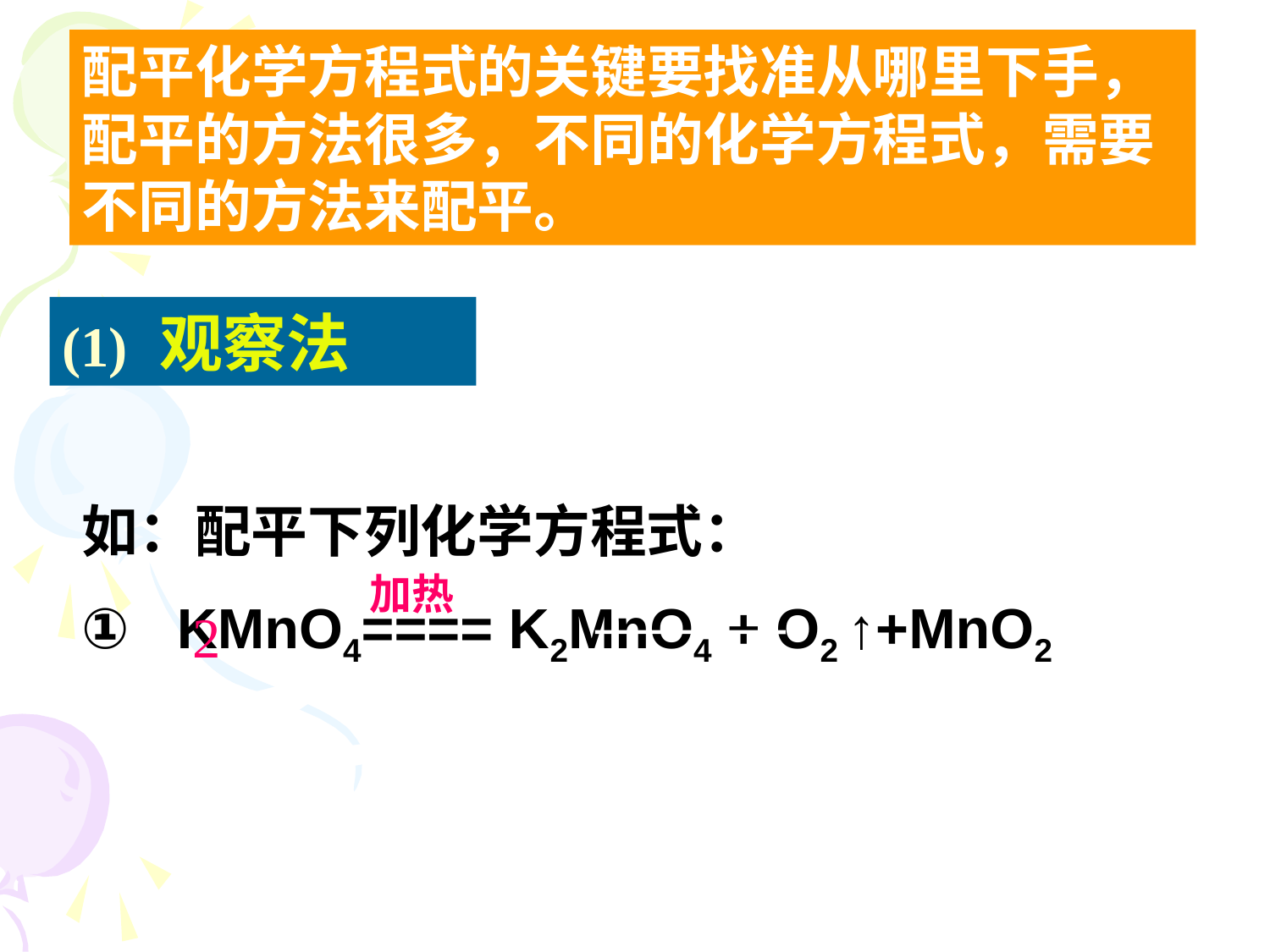

配平化学方程式的关键要找准从哪里下手，配平的方法很多，不同的化学方程式，需要不同的方法来配平。
(1) 观察法
如：配平下列化学方程式：
①   KMnO4==== K2MnO4 + O2 ↑+MnO2

加热
2